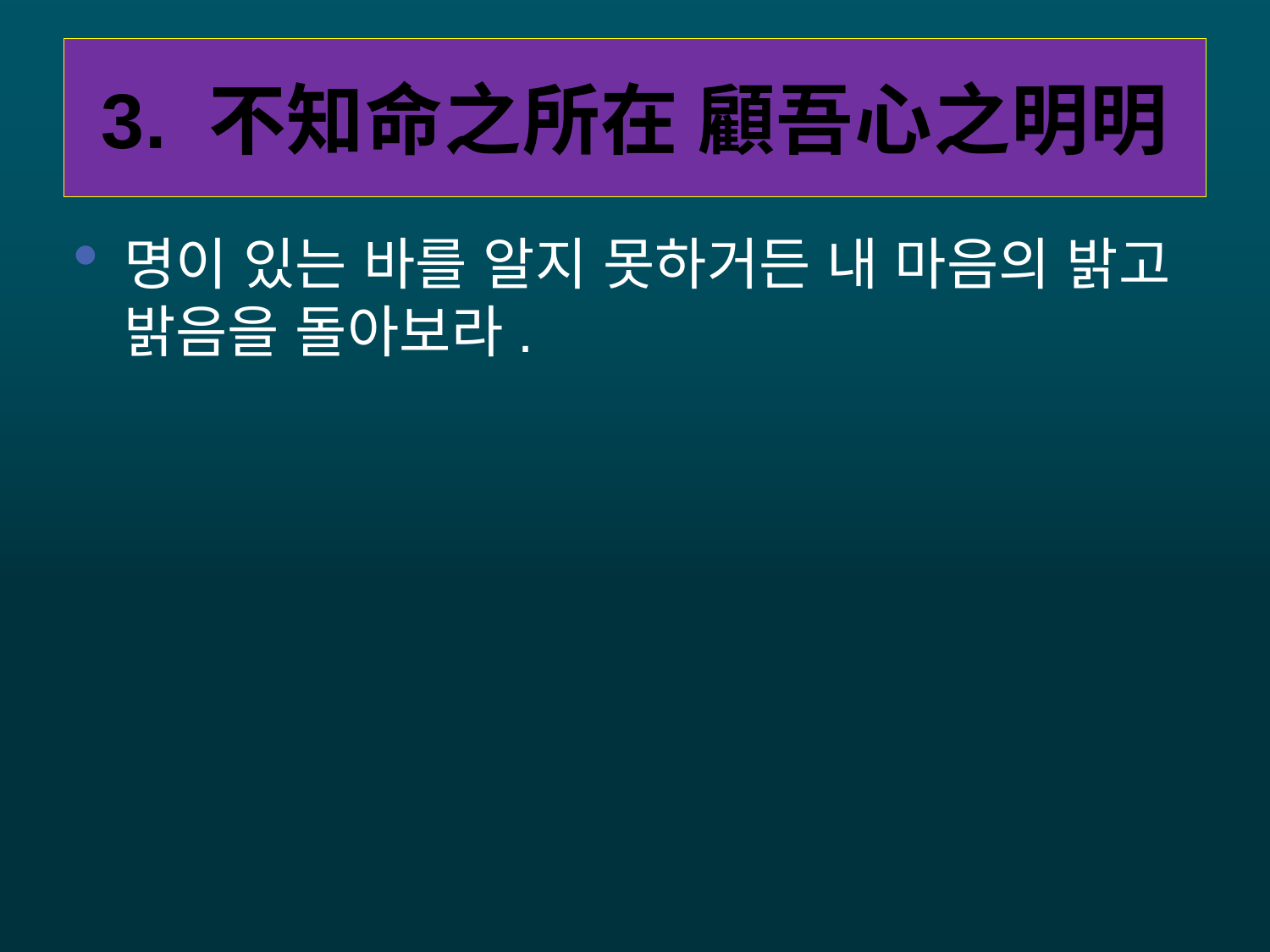

# 3. 不知命之所在 顧吾心之明明
명이 있는 바를 알지 못하거든 내 마음의 밝고 밝음을 돌아보라.